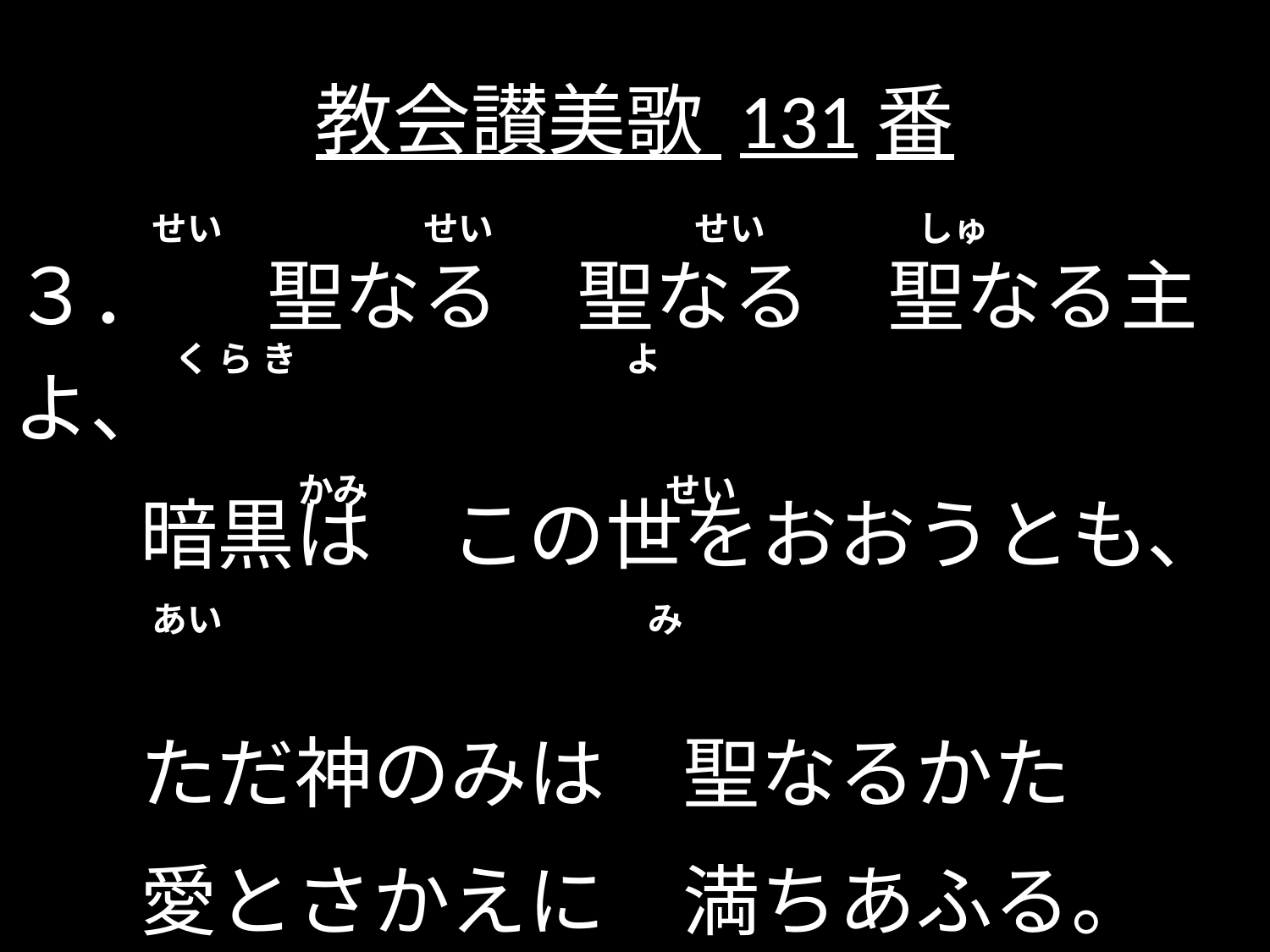

# 教会讃美歌 131番
                せい                         せい                         せい                   しゅ
３．	聖なる　聖なる　聖なる主よ、
	暗黒は　この世をおおうとも、
	ただ神のみは　聖なるかた
	愛とさかえに　満ちあふる。
                   く ら き                                         よ
                                  かみ                                     せい
                あい                                                     み